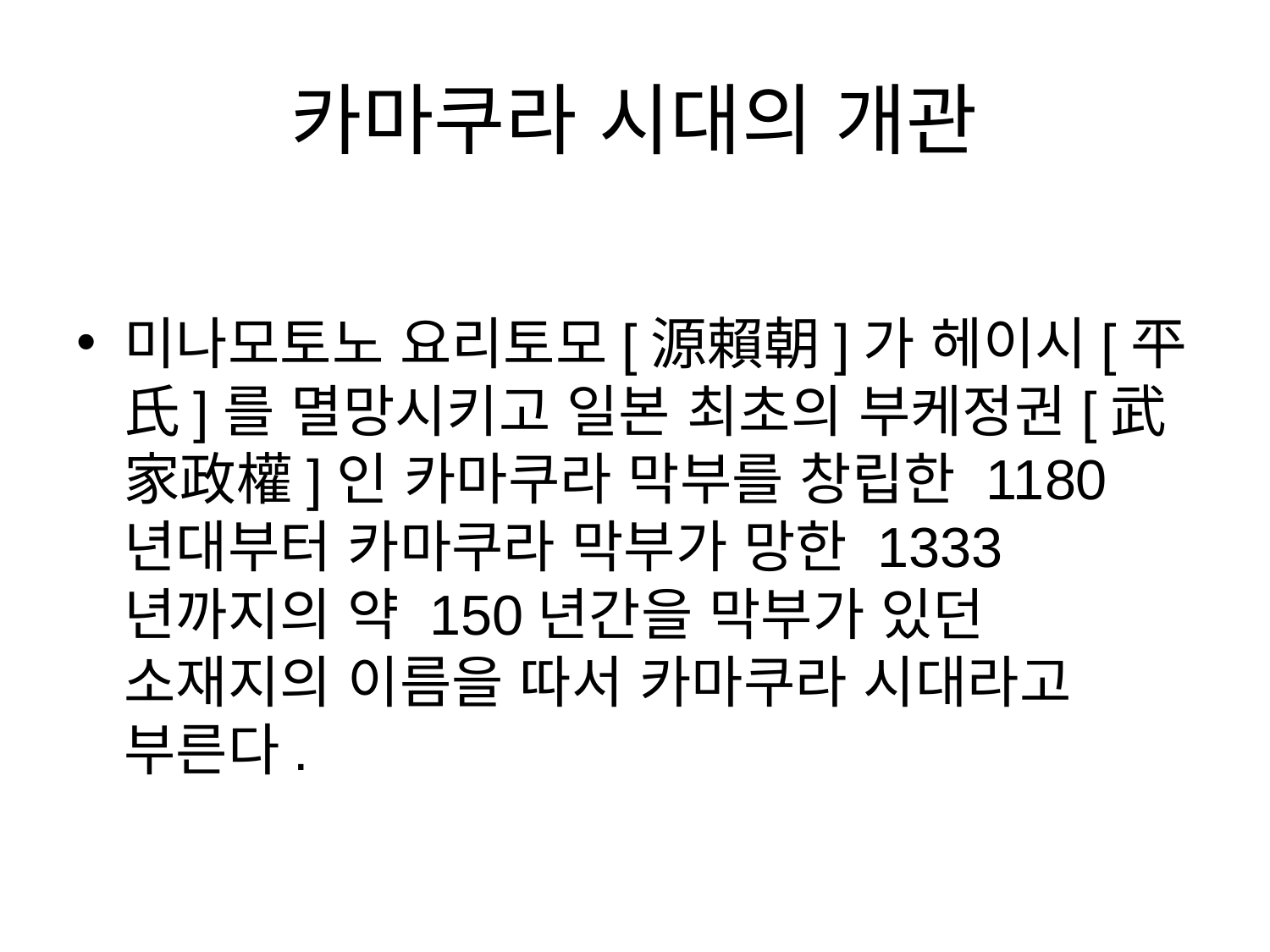

# 카마쿠라 시대의 개관

미나모토노 요리토모[源賴朝]가 헤이시[平氏]를 멸망시키고 일본 최초의 부케정권[武家政權]인 카마쿠라 막부를 창립한 1180년대부터 카마쿠라 막부가 망한 1333년까지의 약 150년간을 막부가 있던 소재지의 이름을 따서 카마쿠라 시대라고 부른다.